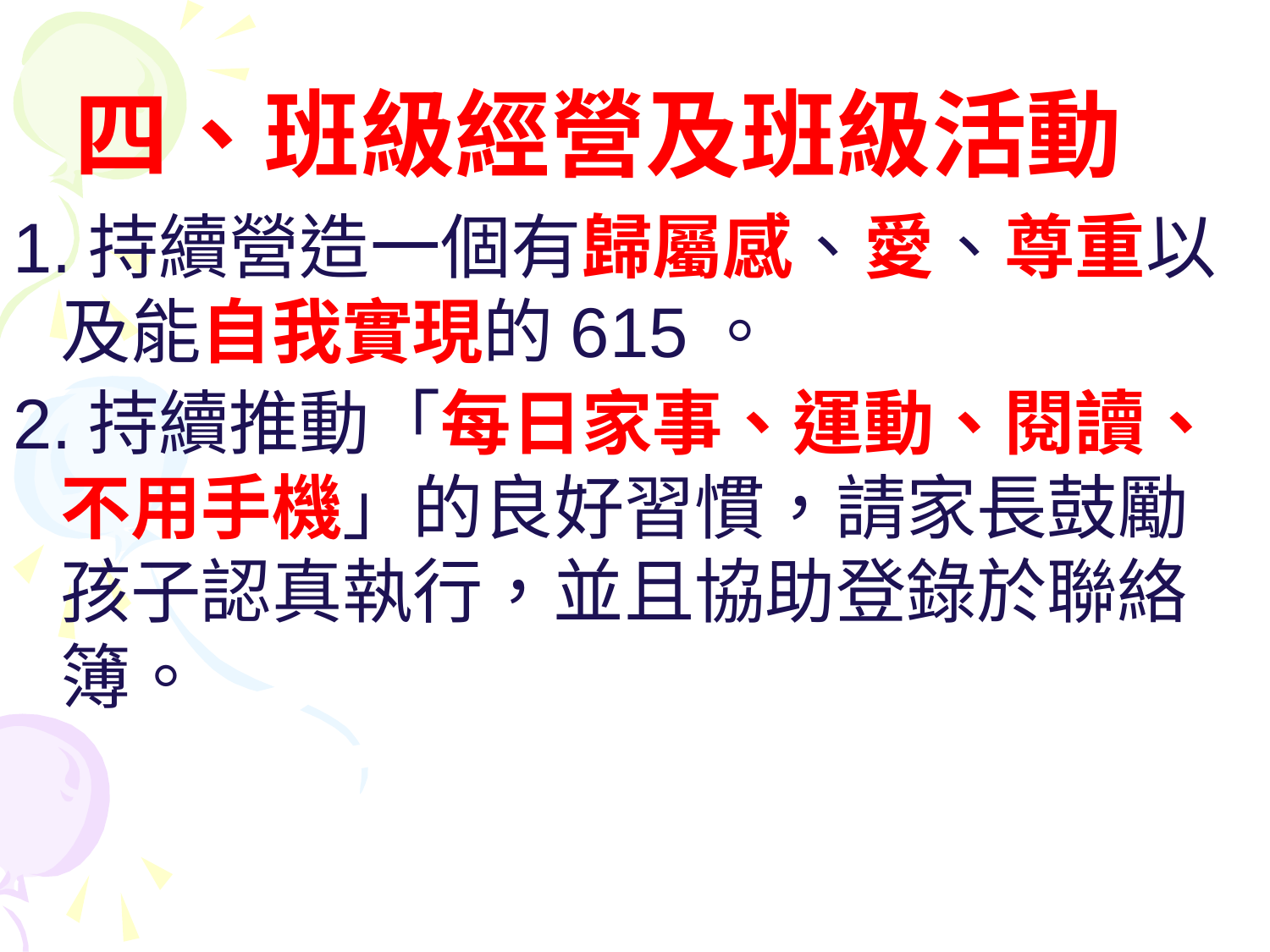

# 四、班級經營及班級活動
1.持續營造一個有歸屬感、愛、尊重以及能自我實現的615。
2.持續推動「每日家事、運動、閱讀、不用手機」的良好習慣，請家長鼓勵孩子認真執行，並且協助登錄於聯絡簿。